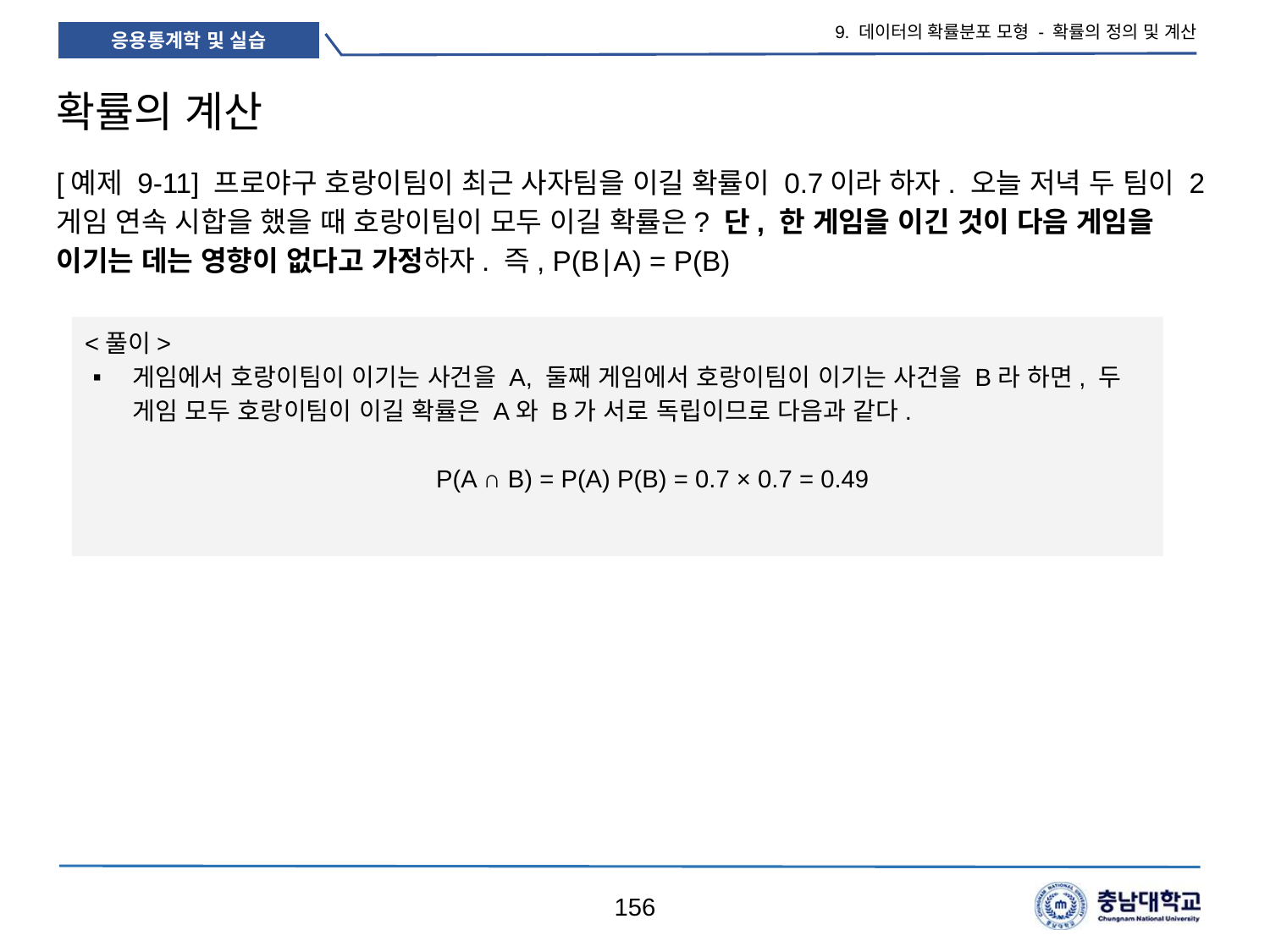

9. 데이터의 확률분포 모형 - 확률의 정의 및 계산
# 확률의 계산
[예제 9-11] 프로야구 호랑이팀이 최근 사자팀을 이길 확률이 0.7이라 하자. 오늘 저녁 두 팀이 2게임 연속 시합을 했을 때 호랑이팀이 모두 이길 확률은? 단, 한 게임을 이긴 것이 다음 게임을 이기는 데는 영향이 없다고 가정하자. 즉, P(B∣A) = P(B)
<풀이>
게임에서 호랑이팀이 이기는 사건을 A, 둘째 게임에서 호랑이팀이 이기는 사건을 B라 하면, 두 게임 모두 호랑이팀이 이길 확률은 A와 B가 서로 독립이므로 다음과 같다.

 P(A ∩ B) = P(A) P(B) = 0.7 × 0.7 = 0.49
156